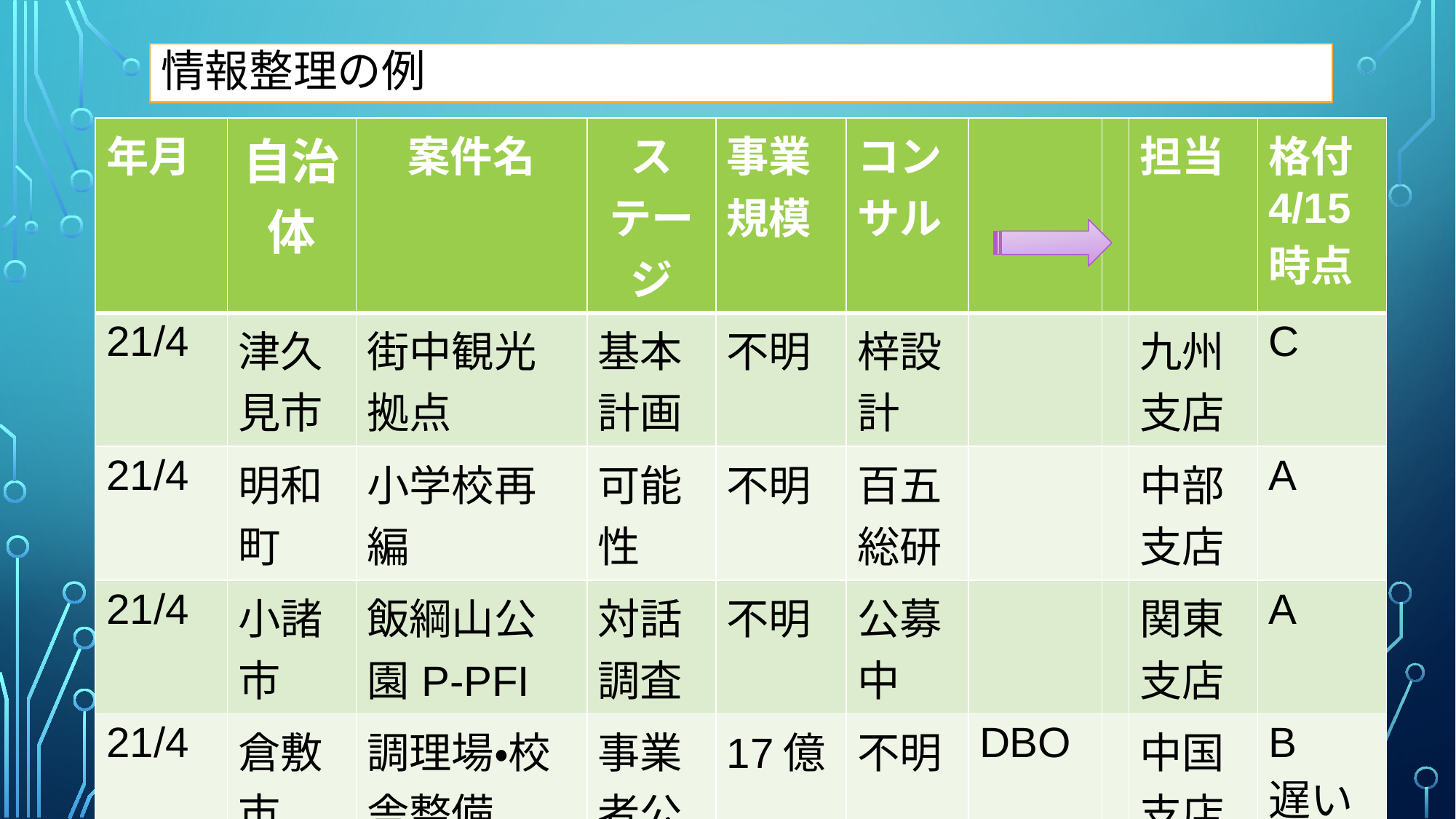

# 情報整理の例
| 年月 | 自治体 | 案件名 | ステージ | 事業規模 | コンサル |  |  | 担当 | 格付 4/15時点 |
| --- | --- | --- | --- | --- | --- | --- | --- | --- | --- |
| 21/4 | 津久見市 | 街中観光拠点 | 基本計画 | 不明 | 梓設計 |  |  | 九州支店 | C |
| 21/4 | 明和町 | 小学校再編 | 可能性 | 不明 | 百五総研 |  |  | 中部支店 | A |
| 21/4 | 小諸市 | 飯綱山公園P-PFI | 対話調査 | 不明 | 公募中 |  |  | 関東支店 | A |
| 21/4 | 倉敷市 | 調理場・校舎整備 | 事業者公募 | 17億 | 不明 | DBO |  | 中国支店 | B 遅いか？ |